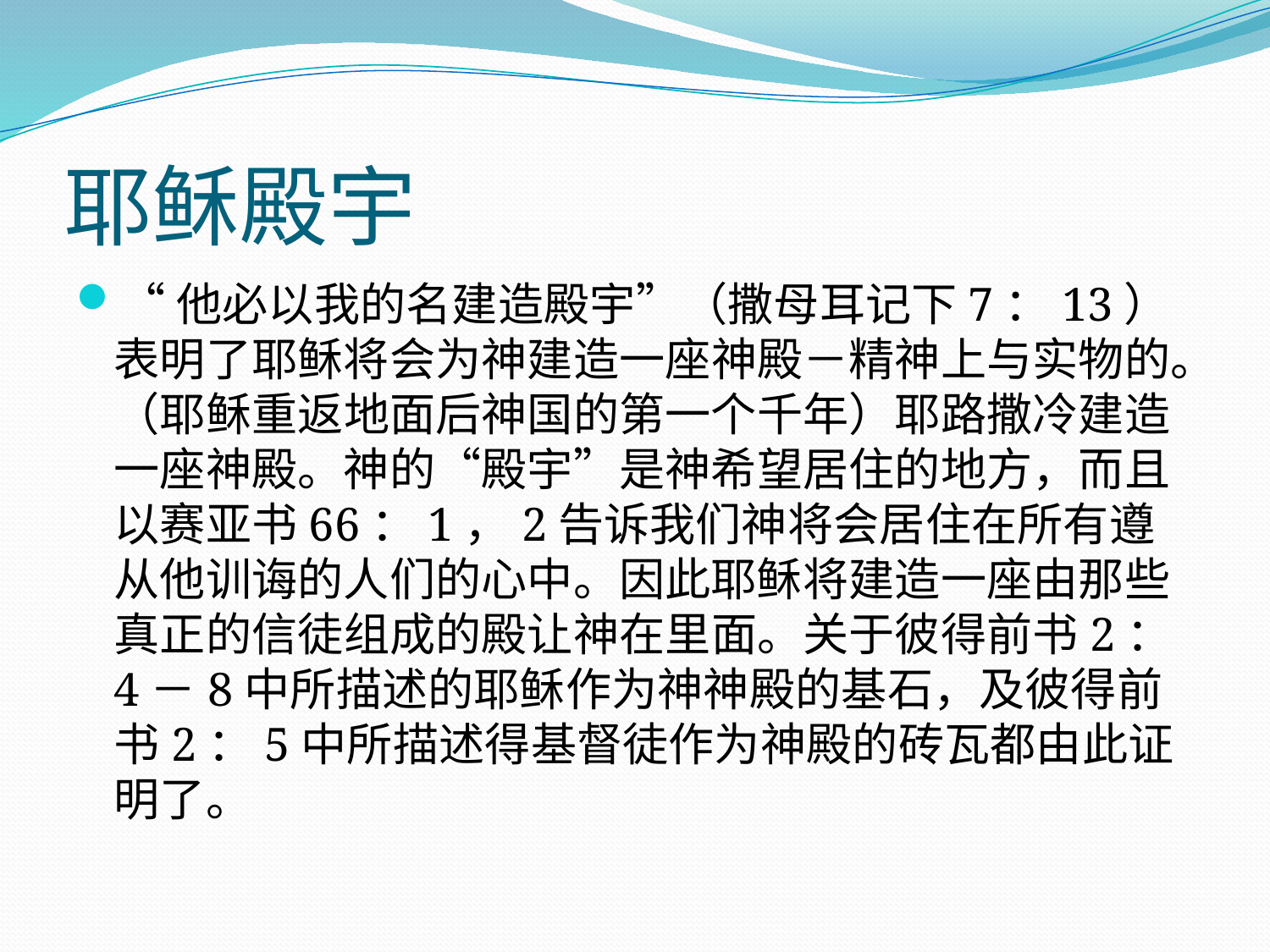

# 耶稣殿宇
“他必以我的名建造殿宇”（撒母耳记下7：13）表明了耶稣将会为神建造一座神殿－精神上与实物的。（耶稣重返地面后神国的第一个千年）耶路撒冷建造一座神殿。神的“殿宇”是神希望居住的地方，而且以赛亚书66：1，2告诉我们神将会居住在所有遵从他训诲的人们的心中。因此耶稣将建造一座由那些真正的信徒组成的殿让神在里面。关于彼得前书2：4－8中所描述的耶稣作为神神殿的基石，及彼得前书2：5中所描述得基督徒作为神殿的砖瓦都由此证明了。